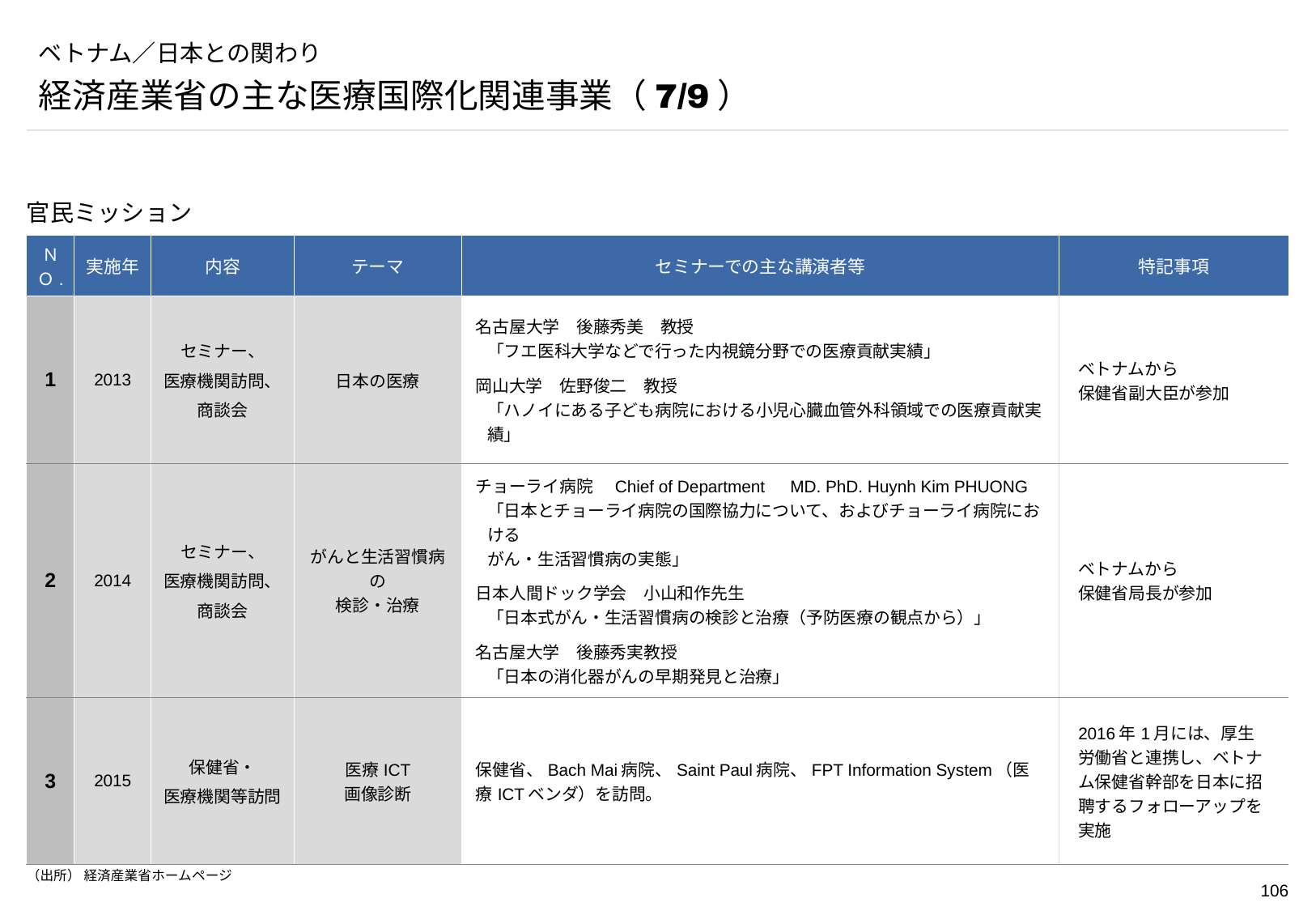

# ベトナム／日本との関わり
経済産業省の主な医療国際化関連事業（7/9）
官民ミッション
| ＮＯ. | 実施年 | 内容 | テーマ | セミナーでの主な講演者等 | 特記事項 |
| --- | --- | --- | --- | --- | --- |
| 1 | 2013 | セミナー、 医療機関訪問、 商談会 | 日本の医療 | 名古屋大学　後藤秀美　教授 「フエ医科大学などで行った内視鏡分野での医療貢献実績」 岡山大学　佐野俊二　教授 「ハノイにある子ども病院における小児心臓血管外科領域での医療貢献実績」 | ベトナムから 保健省副大臣が参加 |
| 2 | 2014 | セミナー、 医療機関訪問、 商談会 | がんと生活習慣病の 検診・治療 | チョーライ病院　Chief of Department　MD. PhD. Huynh Kim PHUONG 「日本とチョーライ病院の国際協力について、およびチョーライ病院における がん・生活習慣病の実態」 日本人間ドック学会　小山和作先生 「日本式がん・生活習慣病の検診と治療（予防医療の観点から）」 名古屋大学　後藤秀実教授 「日本の消化器がんの早期発見と治療」 | ベトナムから 保健省局長が参加 |
| 3 | 2015 | 保健省・ 医療機関等訪問 | 医療ICT 画像診断 | 保健省、Bach Mai病院、Saint Paul病院、FPT Information System（医療ICTベンダ）を訪問。 | 2016年1月には、厚生労働省と連携し、ベトナム保健省幹部を日本に招聘するフォローアップを実施 |
（出所） 経済産業省ホームページ